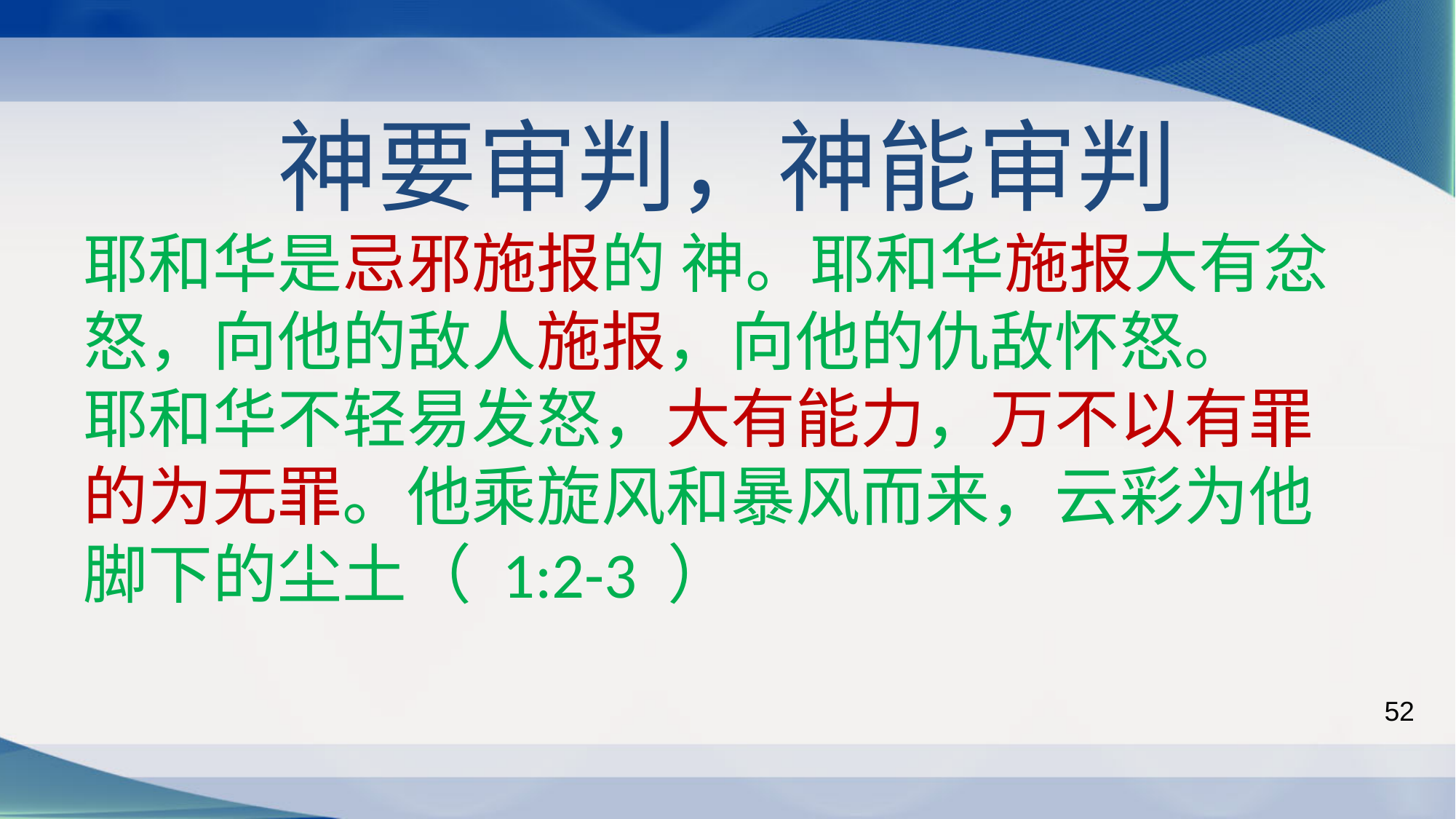

# 神要审判，神能审判
耶和华是忌邪施报的 神。耶和华施报大有忿怒，向他的敌人施报，向他的仇敌怀怒。
耶和华不轻易发怒，大有能力，万不以有罪的为无罪。他乘旋风和暴风而来，云彩为他脚下的尘土（ 1:2-3 ）
52